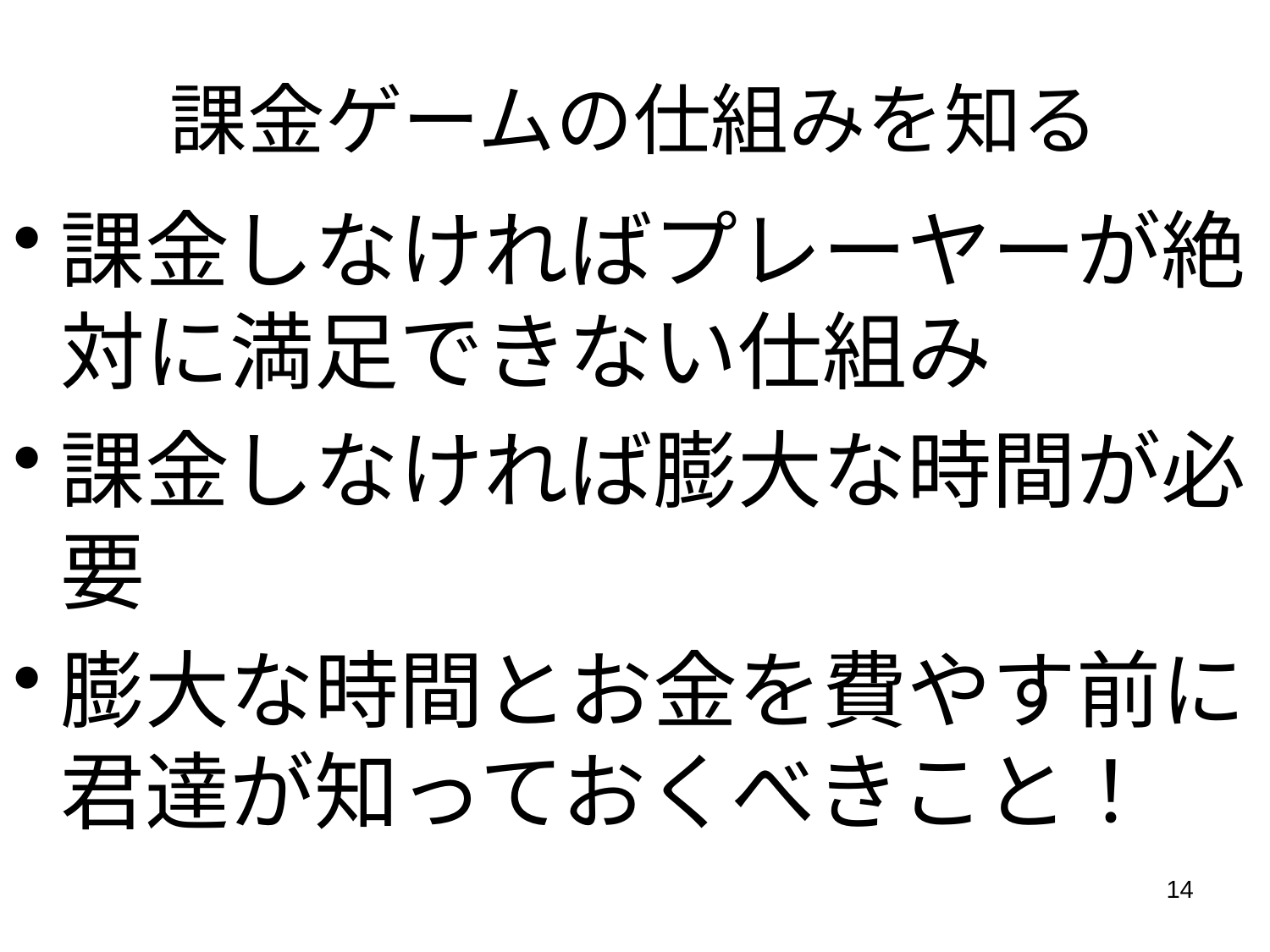

# 課金ゲームの仕組みを知る
課金しなければプレーヤーが絶対に満足できない仕組み
課金しなければ膨大な時間が必要
膨大な時間とお金を費やす前に君達が知っておくべきこと！
14